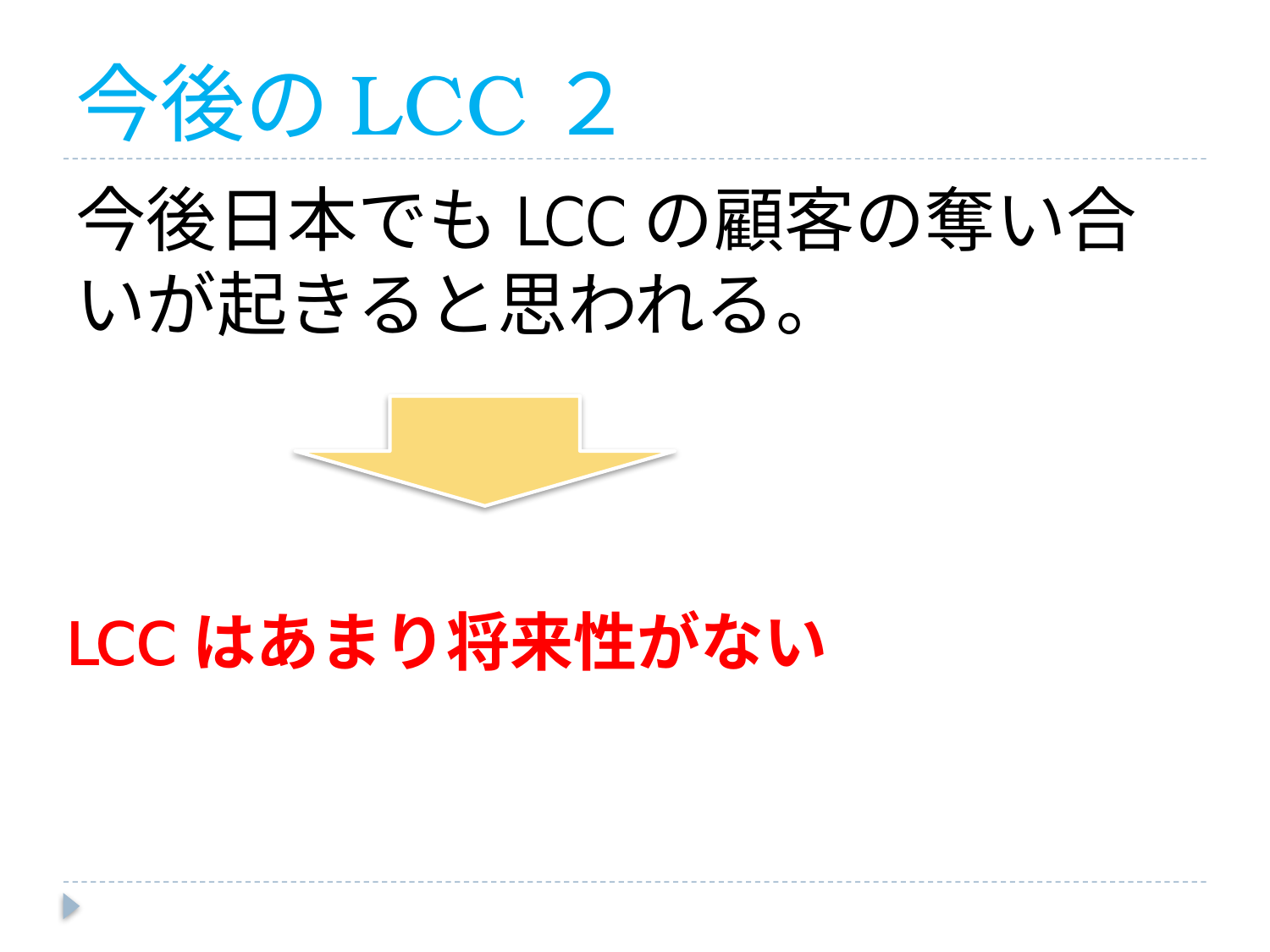

# 今後のLCC２
今後日本でもLCCの顧客の奪い合いが起きると思われる。

LCCはあまり将来性がない